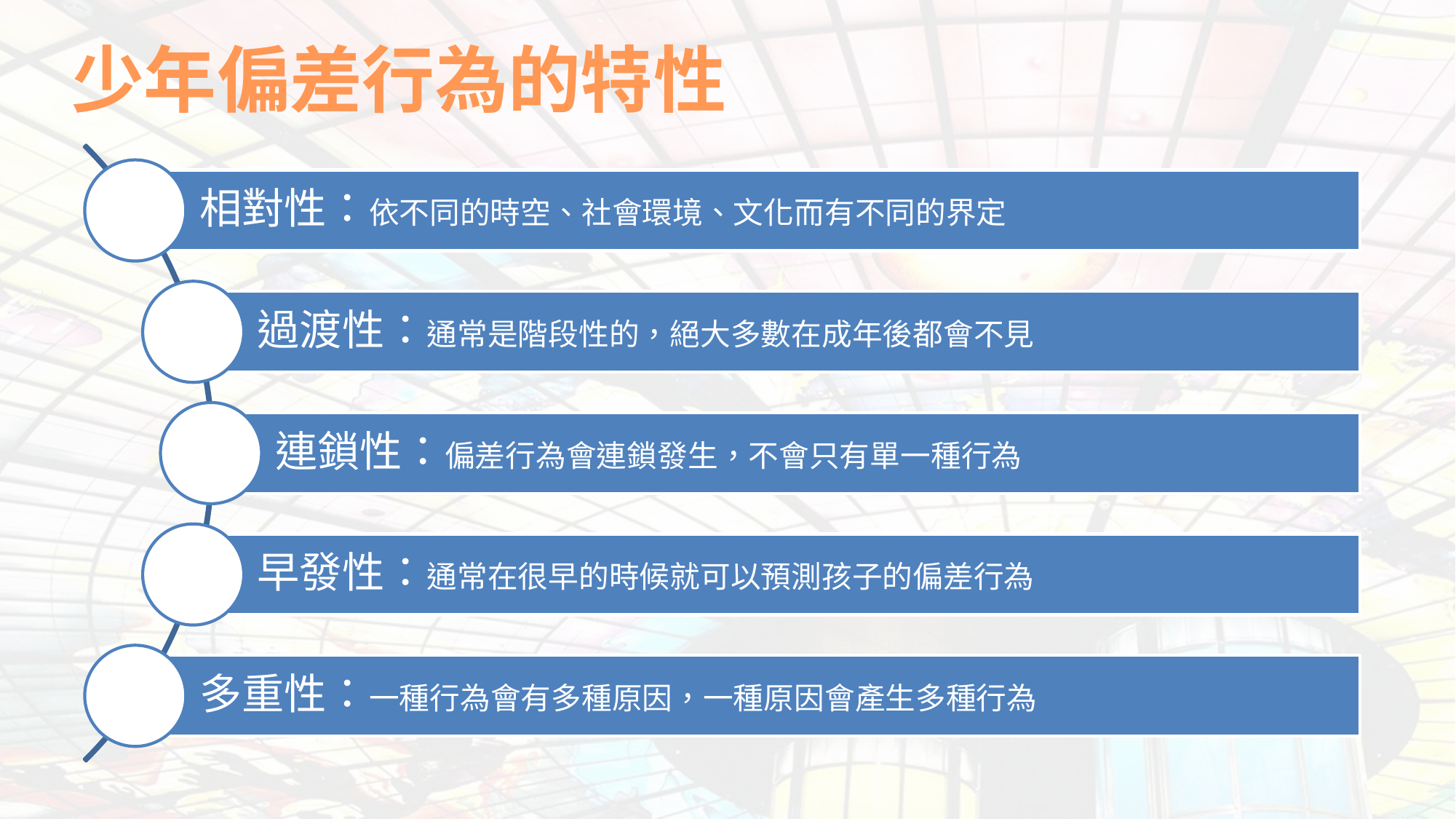

少年偏差行為的特性
相對性：依不同的時空、社會環境、文化而有不同的界定
過渡性：通常是階段性的，絕大多數在成年後都會不見
連鎖性：偏差行為會連鎖發生，不會只有單一種行為
早發性：通常在很早的時候就可以預測孩子的偏差行為
多重性：一種行為會有多種原因，一種原因會產生多種行為